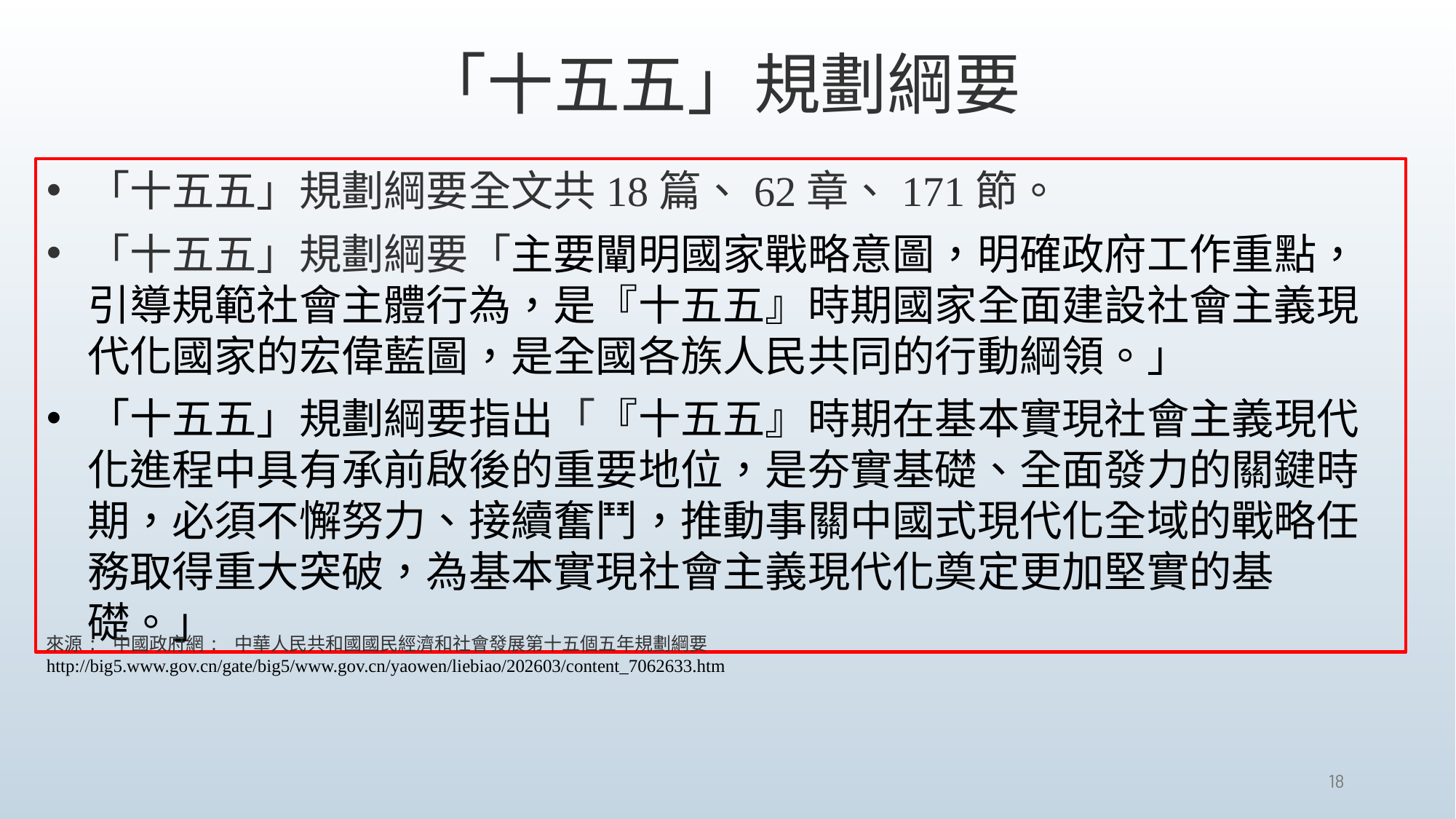

# 「十五五」規劃綱要
「十五五」規劃綱要全文共18篇、62章、171節。
「十五五」規劃綱要「主要闡明國家戰略意圖，明確政府工作重點，引導規範社會主體行為，是『十五五』時期國家全面建設社會主義現代化國家的宏偉藍圖，是全國各族人民共同的行動綱領。」
「十五五」規劃綱要指出「『十五五』時期在基本實現社會主義現代化進程中具有承前啟後的重要地位，是夯實基礎、全面發力的關鍵時期，必須不懈努力、接續奮鬥，推動事關中國式現代化全域的戰略任務取得重大突破，為基本實現社會主義現代化奠定更加堅實的基礎。」
來源: 中國政府網: 中華人民共和國國民經濟和社會發展第十五個五年規劃綱要
http://big5.www.gov.cn/gate/big5/www.gov.cn/yaowen/liebiao/202603/content_7062633.htm
18